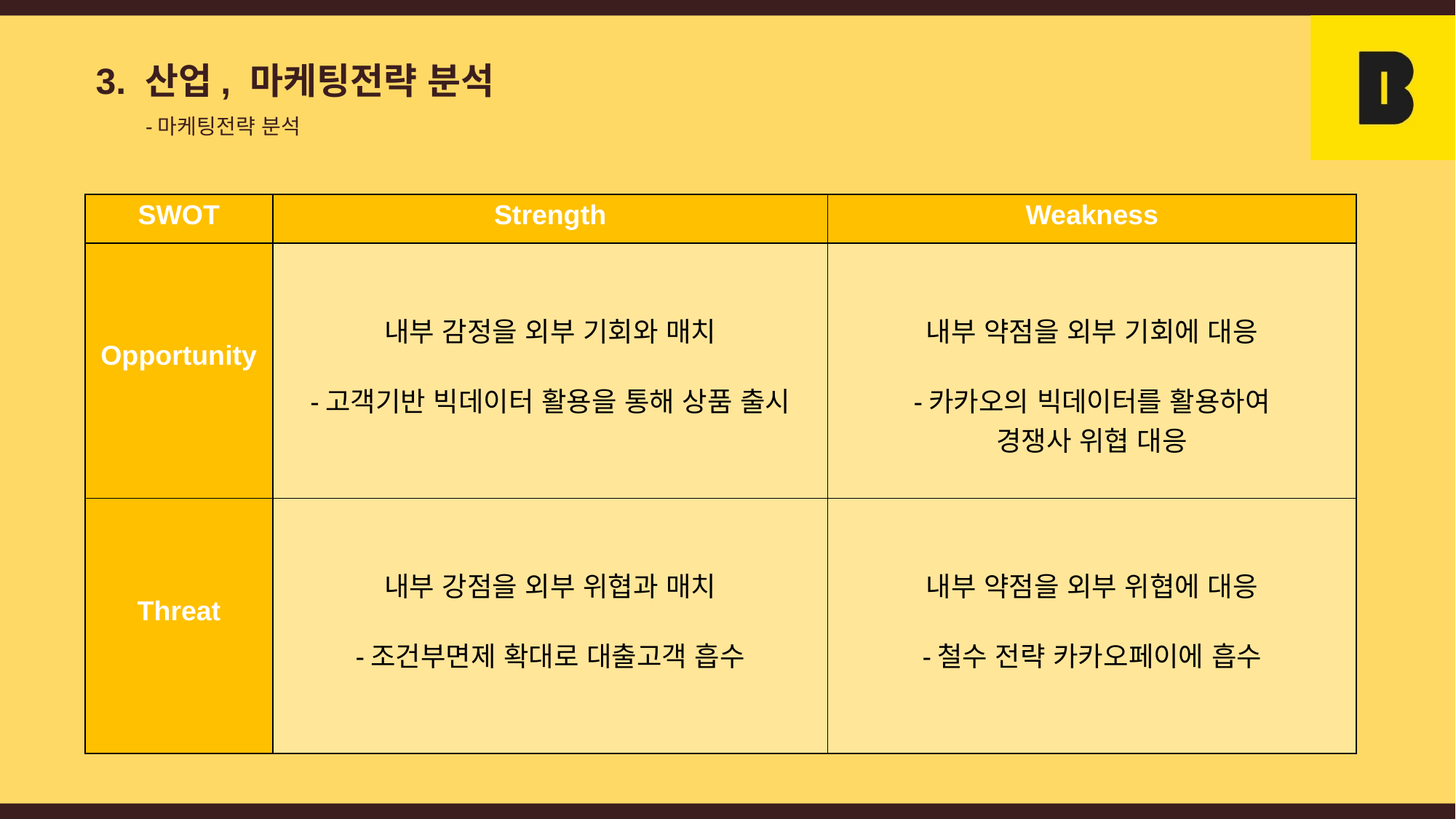

3. 산업, 마케팅전략 분석
-마케팅전략 분석
| SWOT | Strength | Weakness |
| --- | --- | --- |
| Opportunity | 내부 감정을 외부 기회와 매치 -고객기반 빅데이터 활용을 통해 상품 출시 | 내부 약점을 외부 기회에 대응 -카카오의 빅데이터를 활용하여 경쟁사 위협 대응 |
| Threat | 내부 강점을 외부 위협과 매치 -조건부면제 확대로 대출고객 흡수 | 내부 약점을 외부 위협에 대응 -철수 전략 카카오페이에 흡수 |

14페이지는 카카오뱅크 피피티에서
20페이지~37페이지 추가설명